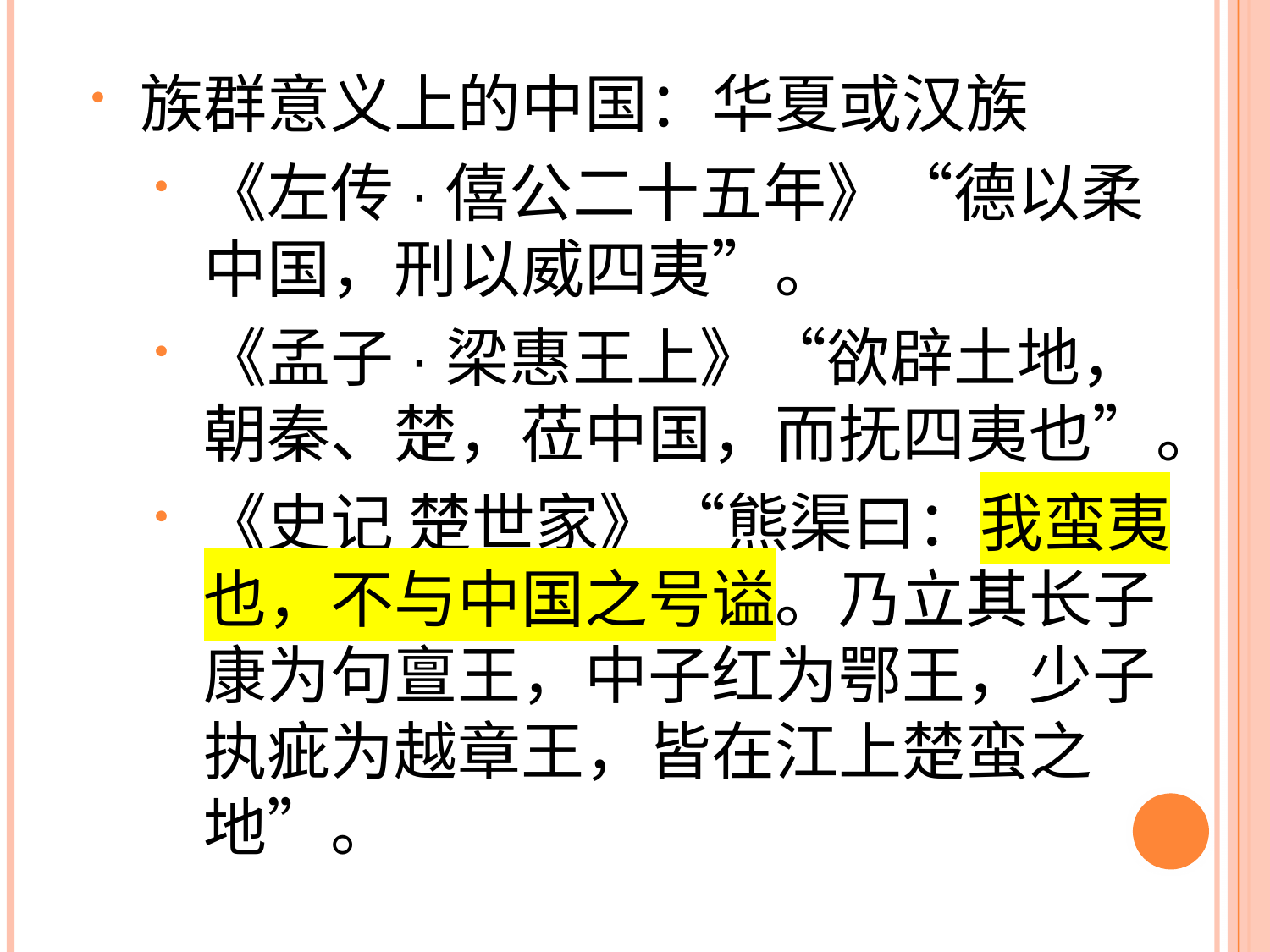

族群意义上的中国：华夏或汉族
《左传·僖公二十五年》“德以柔中国，刑以威四夷”。
《孟子·梁惠王上》“欲辟土地，朝秦、楚，莅中国，而抚四夷也”。
《史记 楚世家》“熊渠曰：我蛮夷也，不与中国之号谥。乃立其长子康为句亶王，中子红为鄂王，少子执疵为越章王，皆在江上楚蛮之地”。